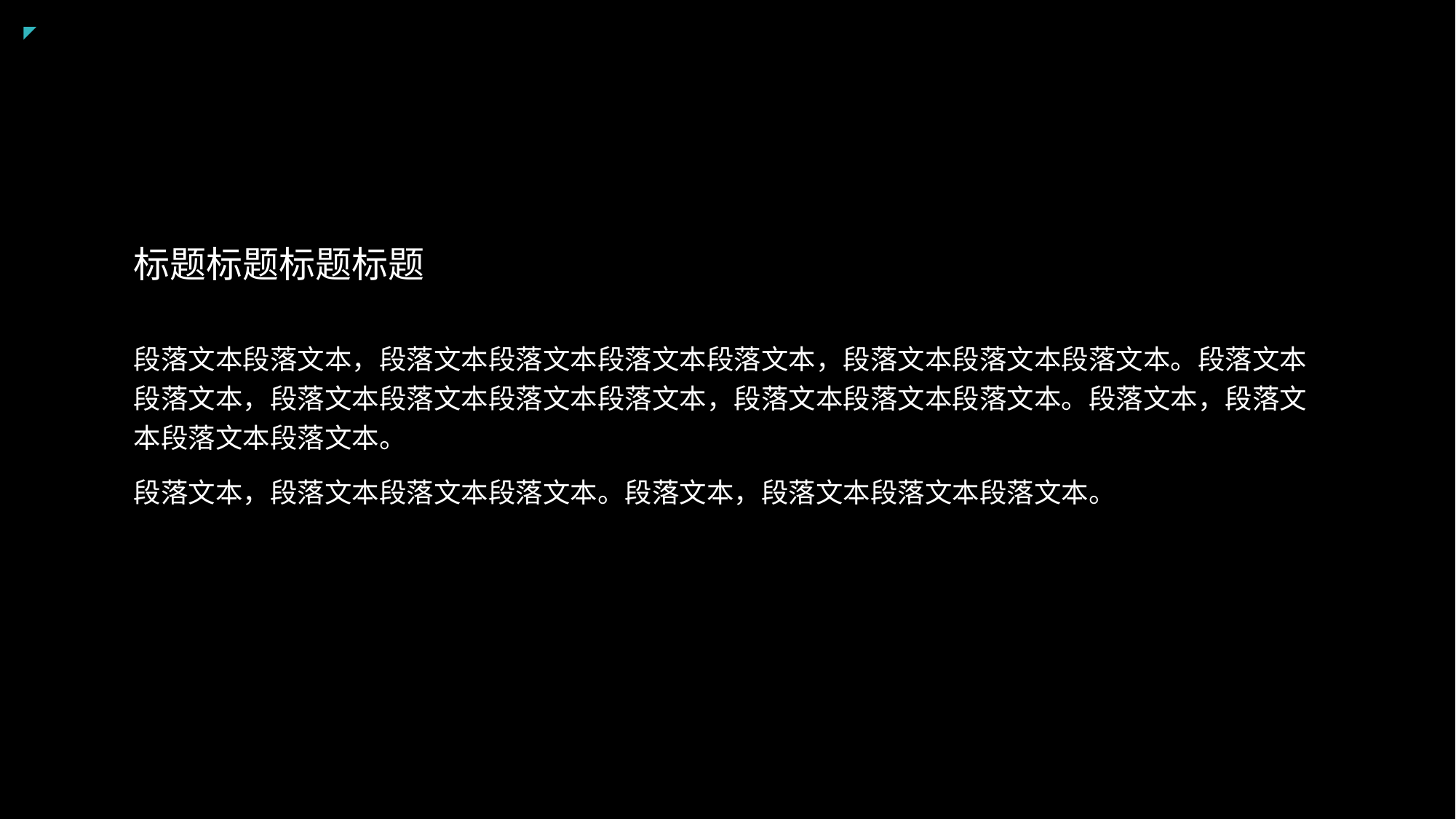

标题标题标题标题
段落文本段落文本，段落文本段落文本段落文本段落文本，段落文本段落文本段落文本。段落文本段落文本，段落文本段落文本段落文本段落文本，段落文本段落文本段落文本。段落文本，段落文本段落文本段落文本。
段落文本，段落文本段落文本段落文本。段落文本，段落文本段落文本段落文本。